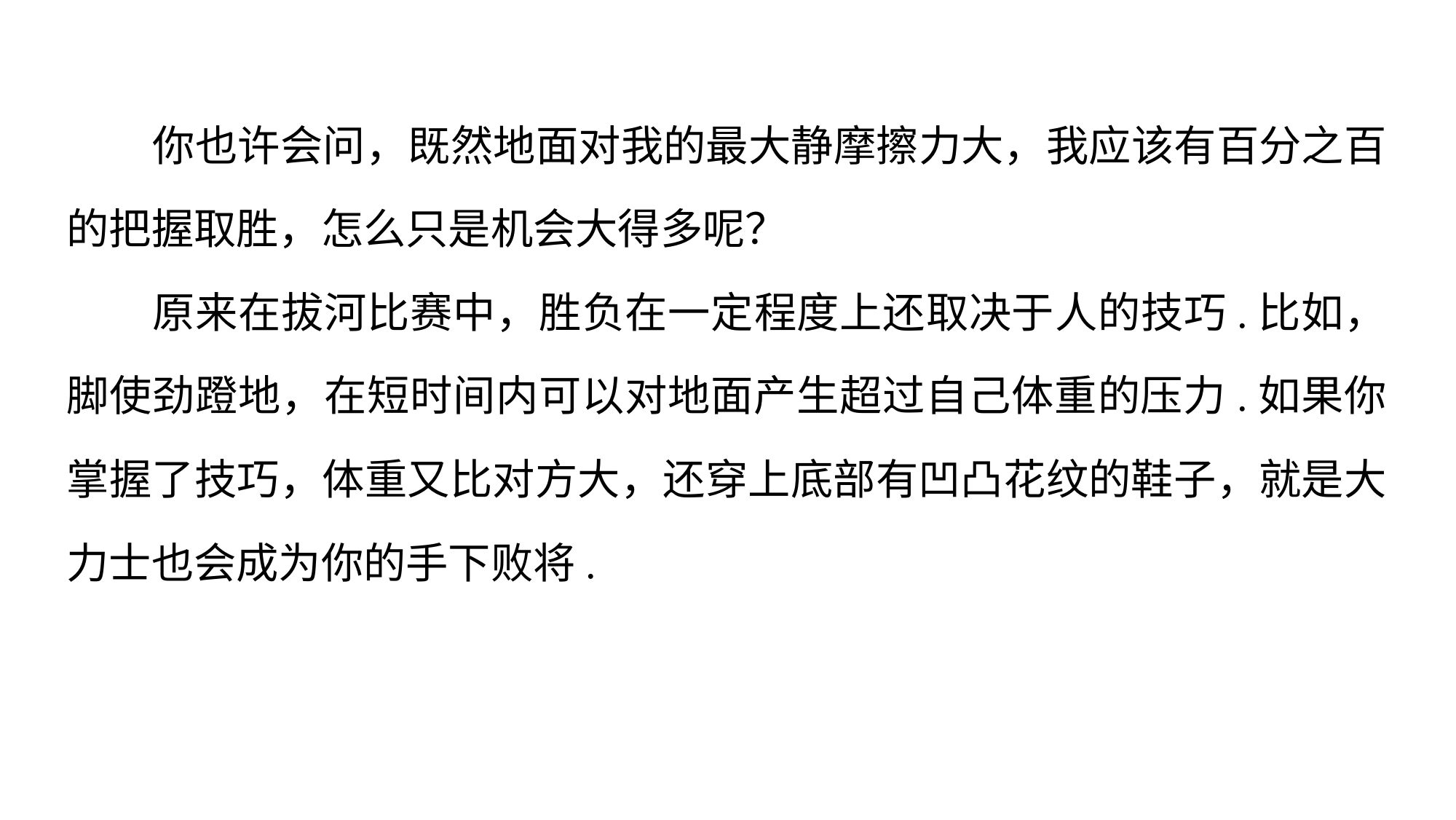

你也许会问，既然地面对我的最大静摩擦力大，我应该有百分之百的把握取胜，怎么只是机会大得多呢？
原来在拔河比赛中，胜负在一定程度上还取决于人的技巧.比如，脚使劲蹬地，在短时间内可以对地面产生超过自己体重的压力.如果你掌握了技巧，体重又比对方大，还穿上底部有凹凸花纹的鞋子，就是大力士也会成为你的手下败将.